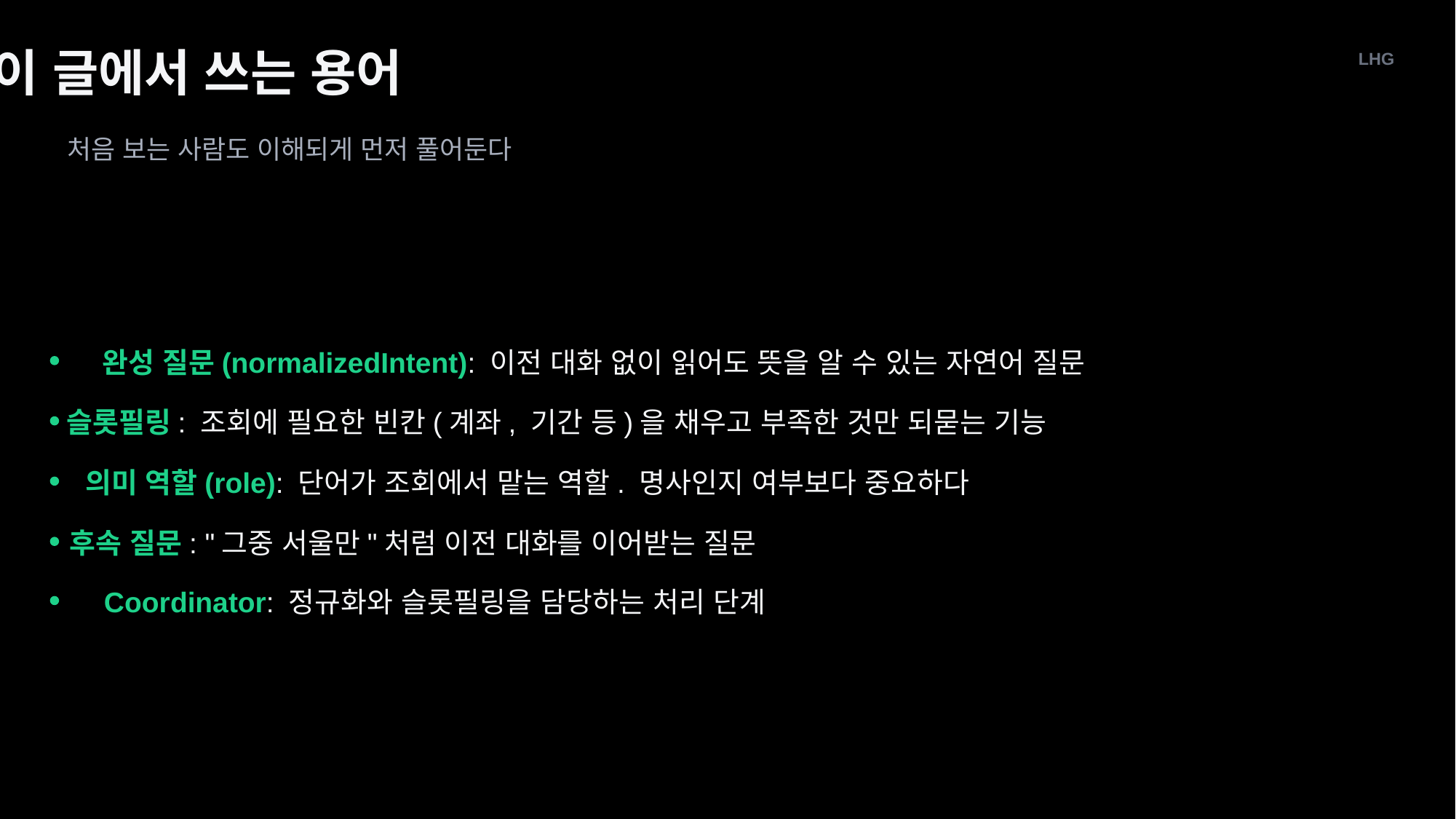

이 글에서 쓰는 용어
LHG
처음 보는 사람도 이해되게 먼저 풀어둔다
완성 질문(normalizedIntent): 이전 대화 없이 읽어도 뜻을 알 수 있는 자연어 질문

슬롯필링: 조회에 필요한 빈칸(계좌, 기간 등)을 채우고 부족한 것만 되묻는 기능

의미 역할(role): 단어가 조회에서 맡는 역할. 명사인지 여부보다 중요하다

후속 질문: "그중 서울만"처럼 이전 대화를 이어받는 질문

Coordinator: 정규화와 슬롯필링을 담당하는 처리 단계